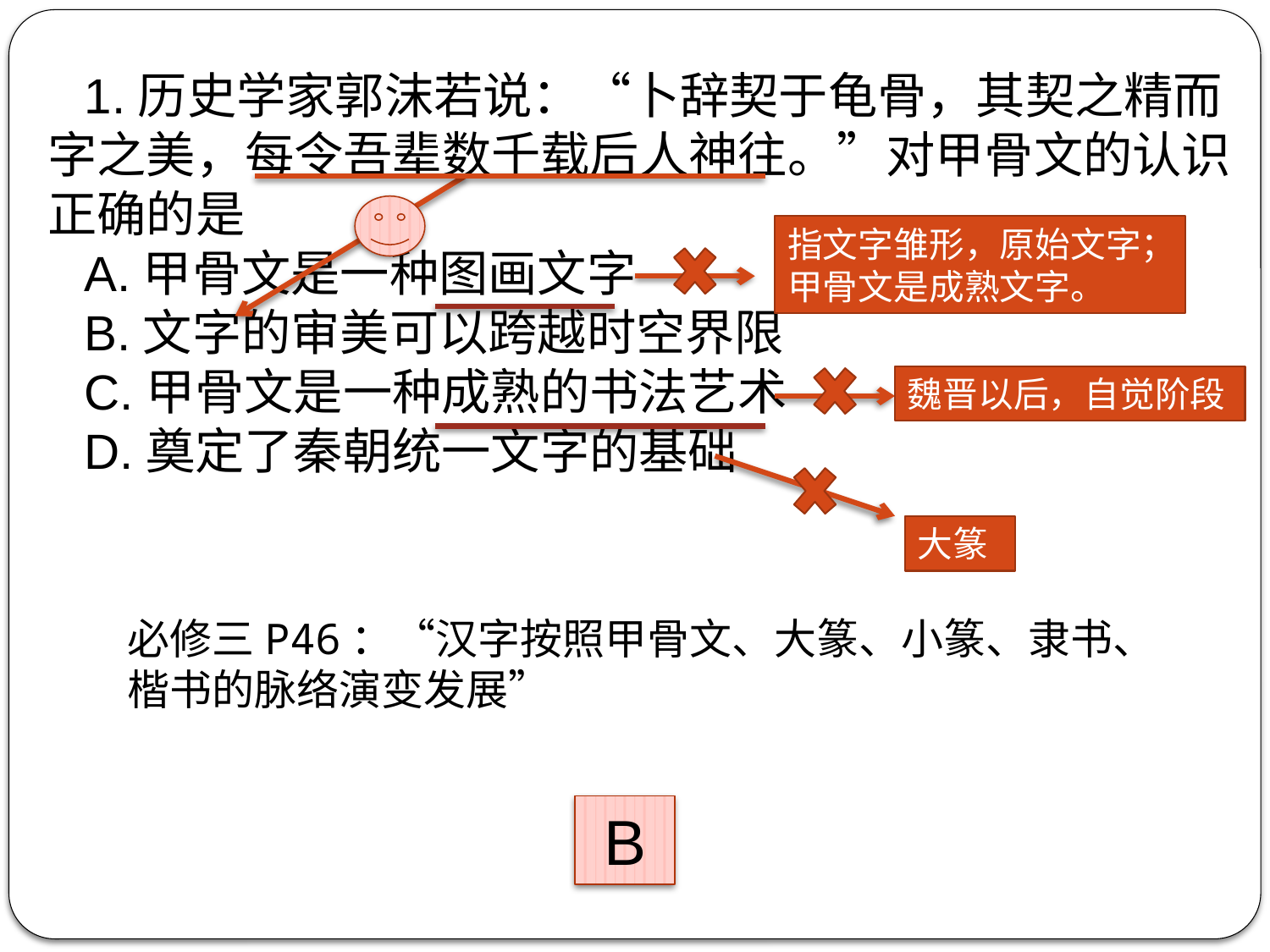

1.历史学家郭沫若说：“卜辞契于龟骨，其契之精而字之美，每令吾辈数千载后人神往。”对甲骨文的认识正确的是
A.甲骨文是一种图画文字
B.文字的审美可以跨越时空界限
C.甲骨文是一种成熟的书法艺术
D.奠定了秦朝统一文字的基础

指文字雏形，原始文字；甲骨文是成熟文字。

魏晋以后，自觉阶段

大篆
必修三P46：“汉字按照甲骨文、大篆、小篆、隶书、楷书的脉络演变发展”
B